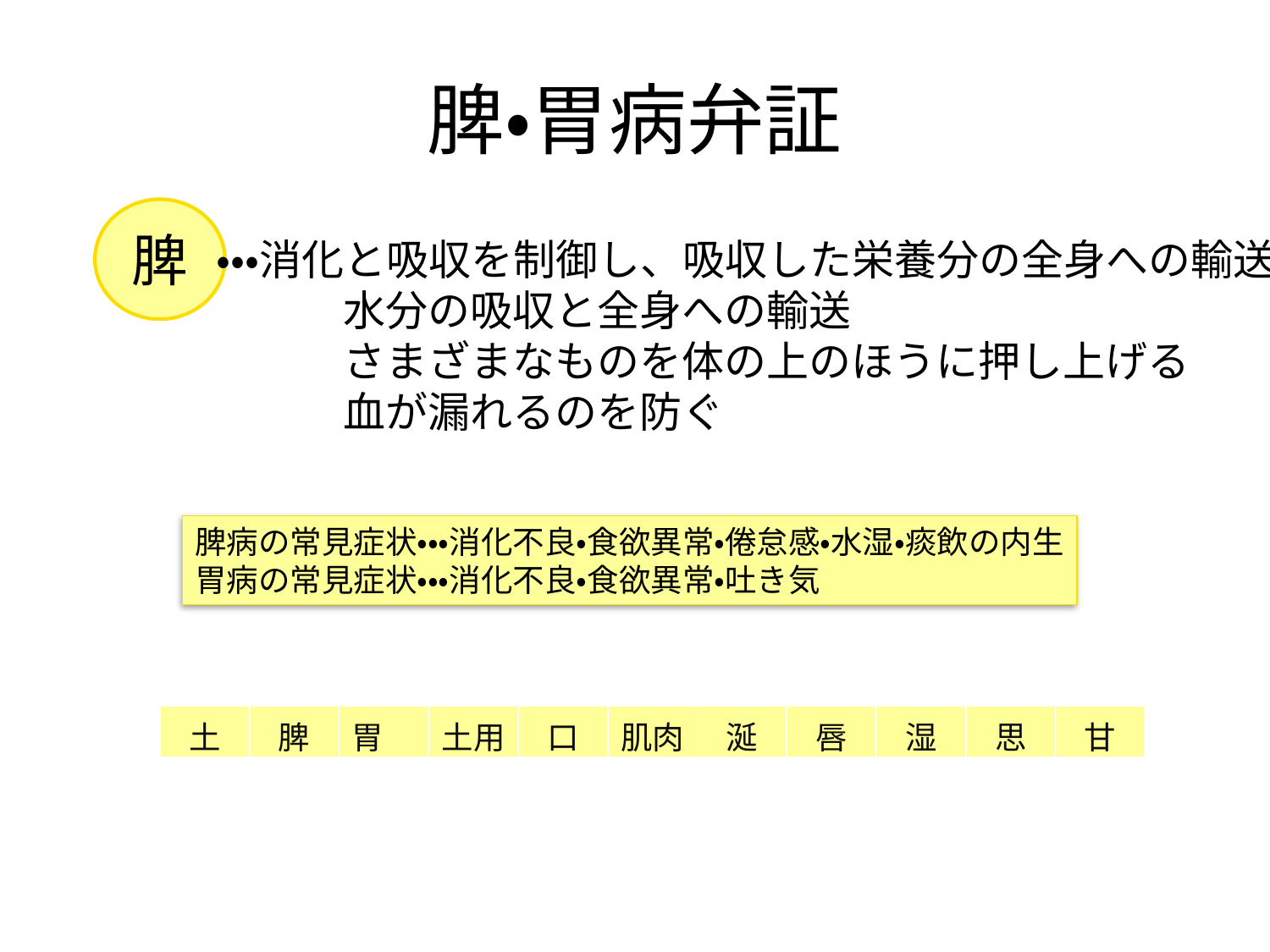

# 脾・胃病弁証
脾
・・・消化と吸収を制御し、吸収した栄養分の全身への輸送
　　　水分の吸収と全身への輸送
　　　さまざまなものを体の上のほうに押し上げる
　　　血が漏れるのを防ぐ
脾病の常見症状・・・消化不良・食欲異常・倦怠感・水湿・痰飲の内生
胃病の常見症状・・・消化不良・食欲異常・吐き気
| 土 | 脾 | 胃 | 土用 | 口 | 肌肉 | 涎 | 唇 | 湿 | 思 | 甘 |
| --- | --- | --- | --- | --- | --- | --- | --- | --- | --- | --- |